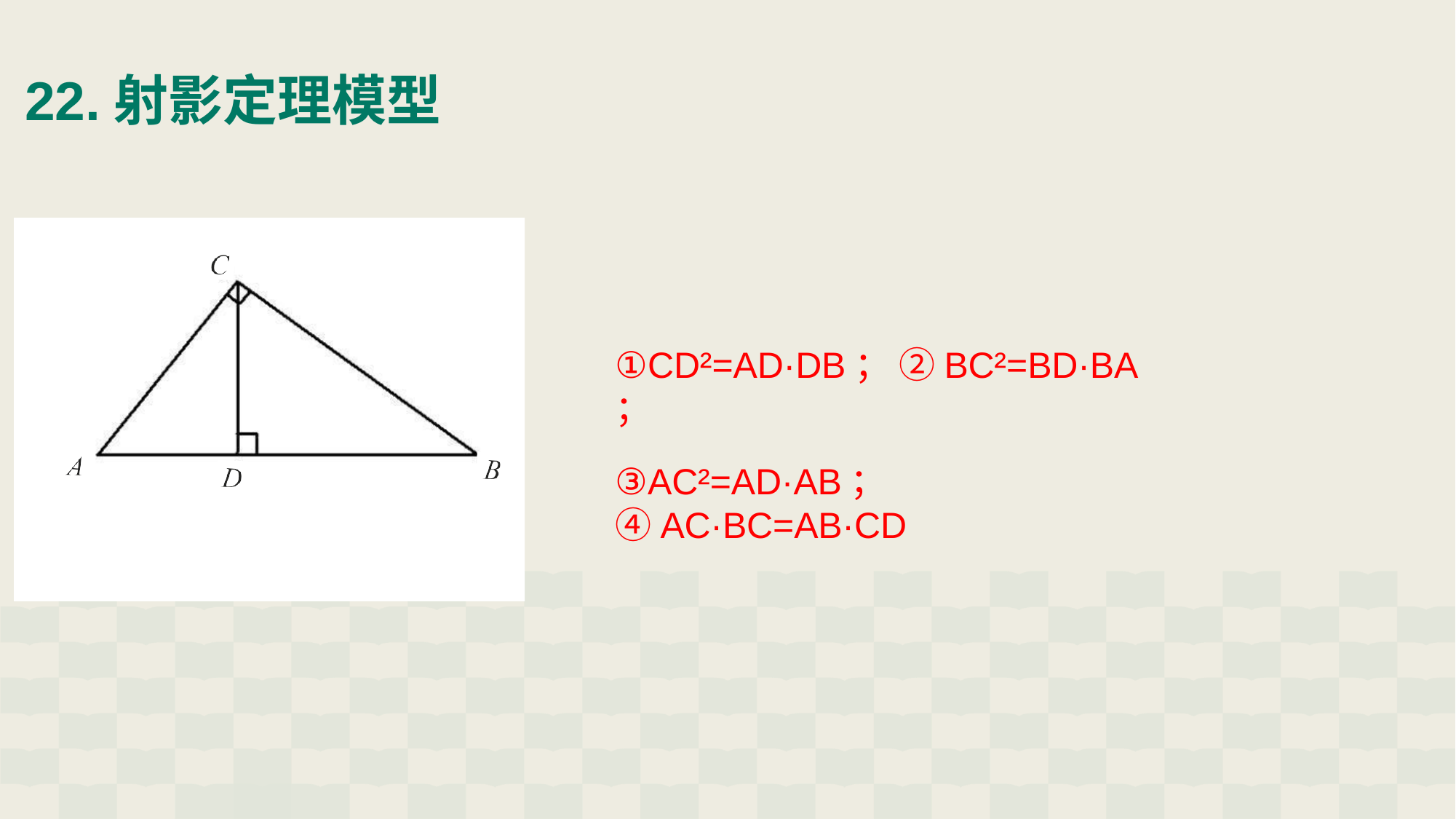

# 22.射影定理模型

①CD²=AD·DB； ②BC²=BD·BA ；

③AC²=AD·AB； ④AC·BC=AB·CD